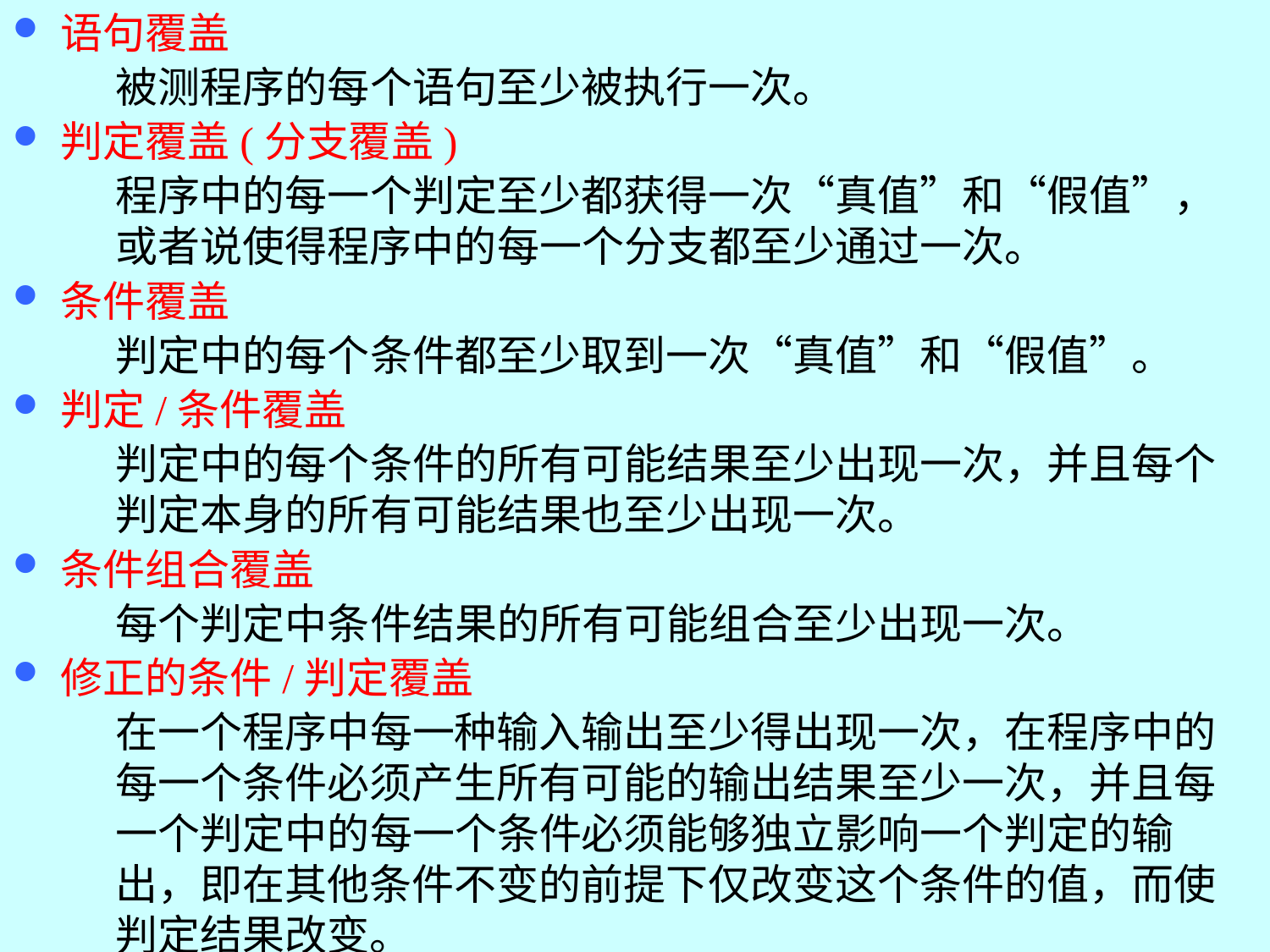

语句覆盖
	被测程序的每个语句至少被执行一次。
判定覆盖(分支覆盖)
	程序中的每一个判定至少都获得一次“真值”和“假值”，或者说使得程序中的每一个分支都至少通过一次。
条件覆盖
	判定中的每个条件都至少取到一次“真值”和“假值”。
判定/条件覆盖
	判定中的每个条件的所有可能结果至少出现一次，并且每个判定本身的所有可能结果也至少出现一次。
条件组合覆盖
	每个判定中条件结果的所有可能组合至少出现一次。
修正的条件/判定覆盖
	在一个程序中每一种输入输出至少得出现一次，在程序中的每一个条件必须产生所有可能的输出结果至少一次，并且每一个判定中的每一个条件必须能够独立影响一个判定的输出，即在其他条件不变的前提下仅改变这个条件的值，而使判定结果改变。
46